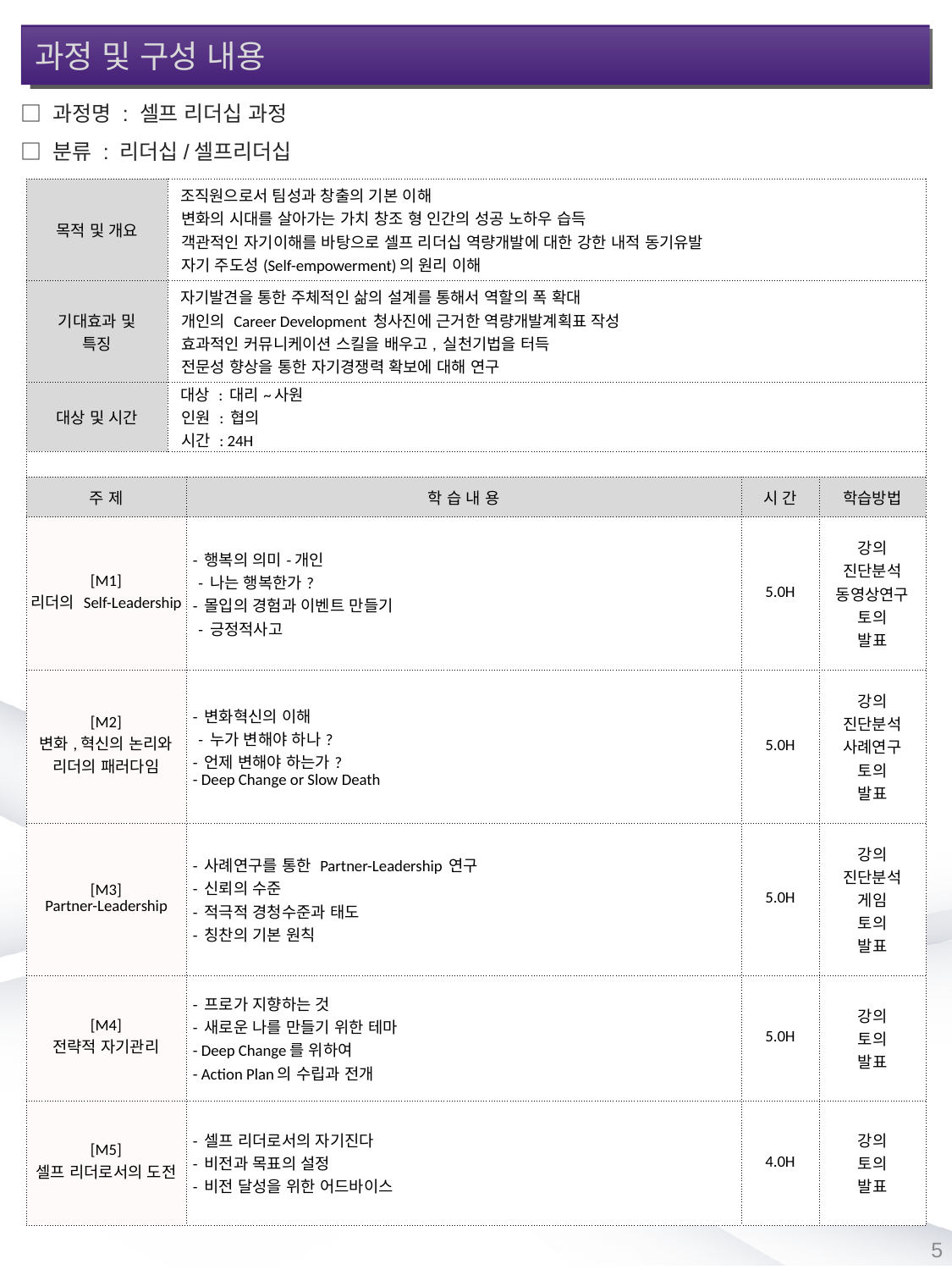

과정 및 구성 내용
□ 과정명 : 셀프 리더십 과정
□ 분류 : 리더십/셀프리더십
| 목적 및 개요 | 조직원으로서 팀성과 창출의 기본 이해 변화의 시대를 살아가는 가치 창조 형 인간의 성공 노하우 습득 객관적인 자기이해를 바탕으로 셀프 리더십 역량개발에 대한 강한 내적 동기유발 자기 주도성(Self-empowerment)의 원리 이해 |  |  |  |
| --- | --- | --- | --- | --- |
| 기대효과 및 특징 | 자기발견을 통한 주체적인 삶의 설계를 통해서 역할의 폭 확대 개인의 Career Development 청사진에 근거한 역량개발계획표 작성 효과적인 커뮤니케이션 스킬을 배우고, 실천기법을 터득 전문성 향상을 통한 자기경쟁력 확보에 대해 연구 |  |  |  |
| 대상 및 시간 | 대상 : 대리~사원 인원 : 협의 시간 : 24H |  |  |  |
|  |  |  |  |  |
| 주 제 |  | 학 습 내 용 | 시 간 | 학습방법 |
| [M1] 리더의 Self-Leadership |  | - 행복의 의미-개인 - 나는 행복한가? - 몰입의 경험과 이벤트 만들기 - 긍정적사고 | 5.0H | 강의 진단분석 동영상연구 토의 발표 |
| [M2] 변화,혁신의 논리와 리더의 패러다임 |  | - 변화혁신의 이해 - 누가 변해야 하나? - 언제 변해야 하는가? - Deep Change or Slow Death | 5.0H | 강의 진단분석 사례연구 토의 발표 |
| [M3] Partner-Leadership |  | - 사례연구를 통한 Partner-Leadership 연구 - 신뢰의 수준 - 적극적 경청수준과 태도 - 칭찬의 기본 원칙 | 5.0H | 강의 진단분석 게임 토의 발표 |
| [M4] 전략적 자기관리 |  | - 프로가 지향하는 것 - 새로운 나를 만들기 위한 테마 - Deep Change를 위하여 - Action Plan의 수립과 전개 | 5.0H | 강의 토의 발표 |
| [M5] 셀프 리더로서의 도전 |  | - 셀프 리더로서의 자기진다 - 비전과 목표의 설정 - 비전 달성을 위한 어드바이스 | 4.0H | 강의 토의 발표 |
5